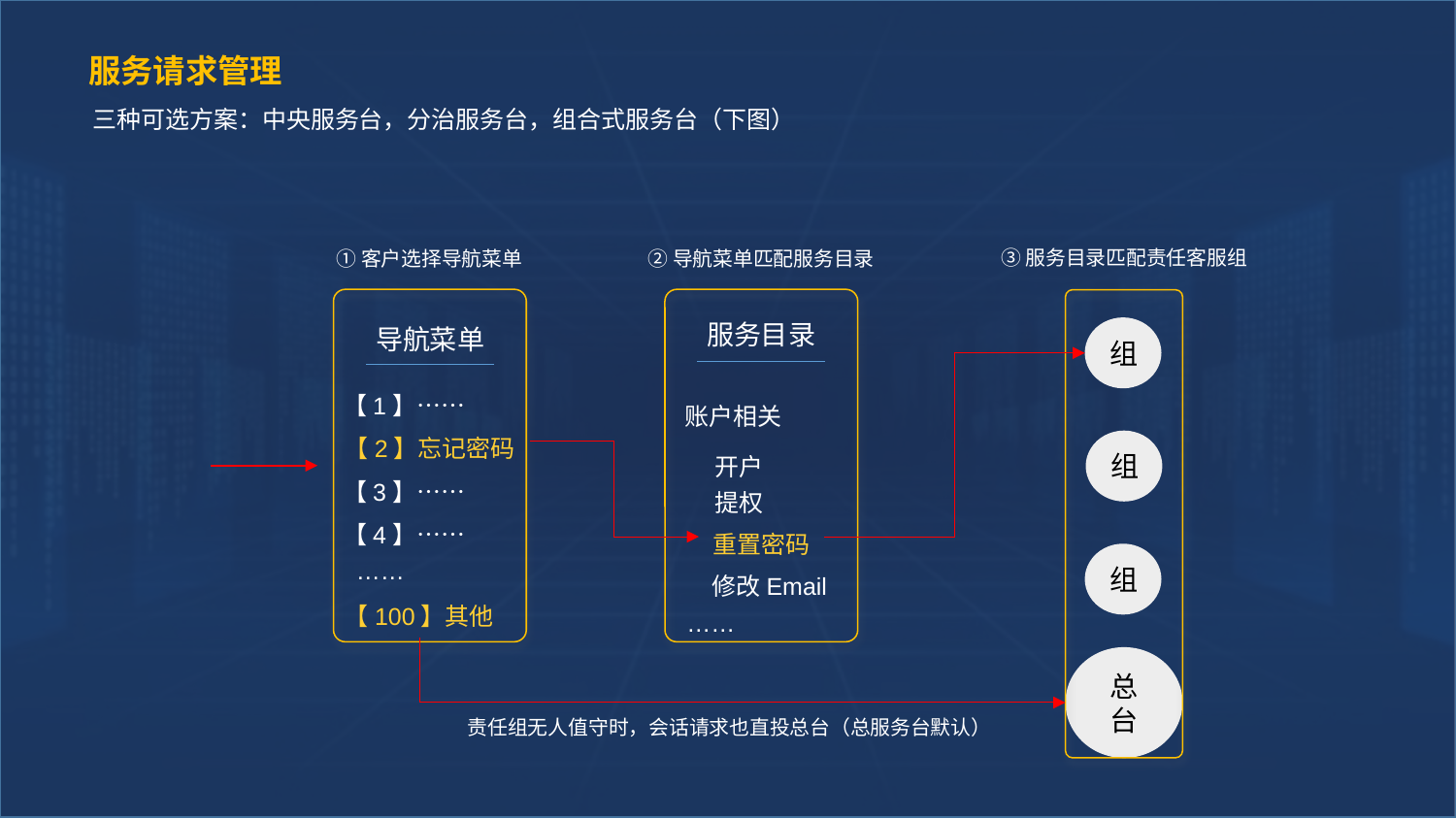

服务请求管理
三种可选方案：中央服务台，分治服务台，组合式服务台（下图）
③服务目录匹配责任客服组
②导航菜单匹配服务目录
①客户选择导航菜单
服务目录
导航菜单
组

【1】……
账户相关
【2】忘记密码
组
开户
【3】……

提权
【4】……
重置密码
……
组
修改Email
【100】其他
……
总台
责任组无人值守时，会话请求也直投总台（总服务台默认）